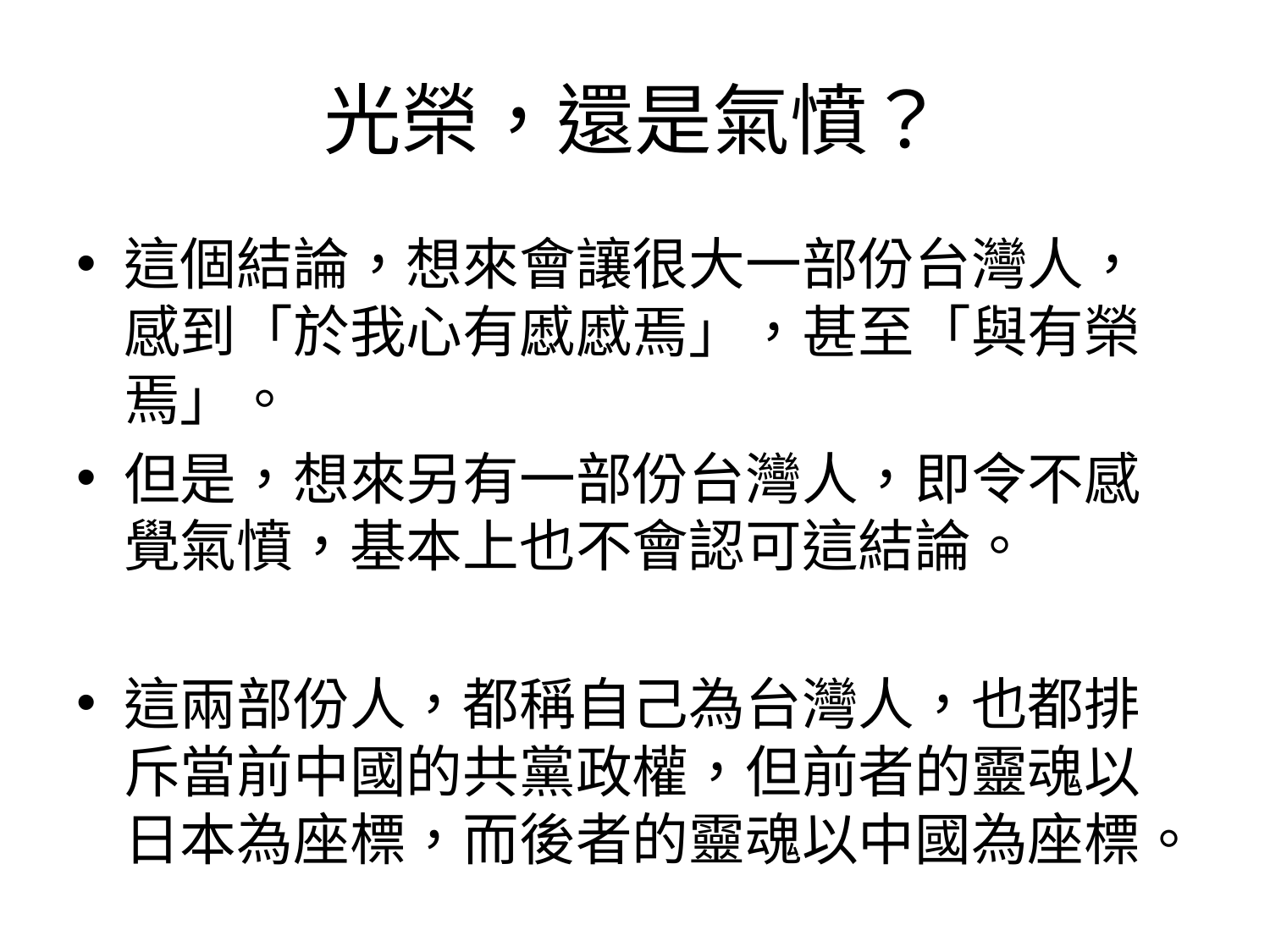

# 光榮，還是氣憤？
這個結論，想來會讓很大一部份台灣人，感到「於我心有慼慼焉」，甚至「與有榮焉」。
但是，想來另有一部份台灣人，即令不感覺氣憤，基本上也不會認可這結論。

這兩部份人，都稱自己為台灣人，也都排斥當前中國的共黨政權，但前者的靈魂以日本為座標，而後者的靈魂以中國為座標。